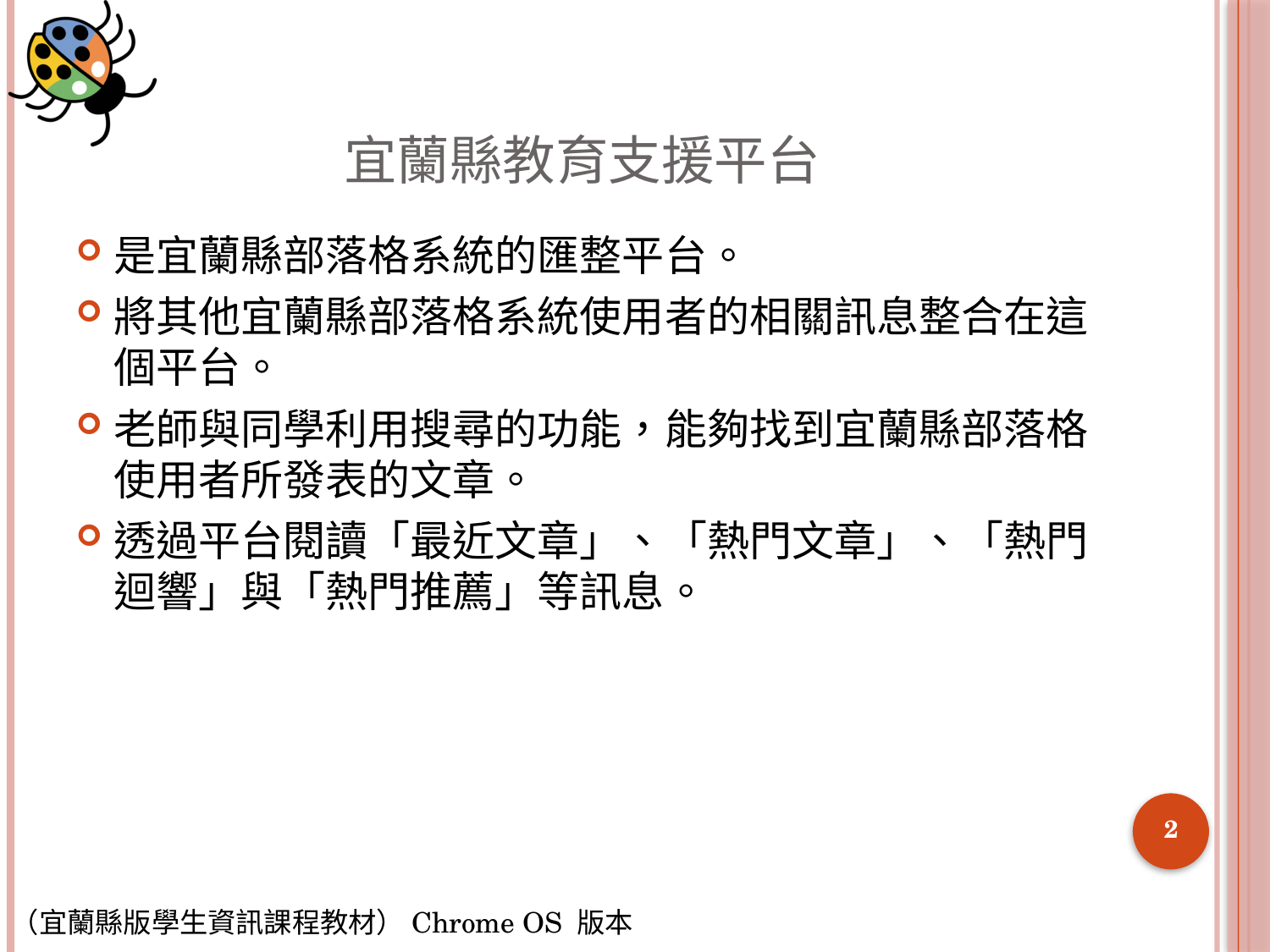

# 宜蘭縣教育支援平台
是宜蘭縣部落格系統的匯整平台。
將其他宜蘭縣部落格系統使用者的相關訊息整合在這個平台。
老師與同學利用搜尋的功能，能夠找到宜蘭縣部落格使用者所發表的文章。
透過平台閱讀「最近文章」、「熱門文章」、「熱門迴響」與「熱門推薦」等訊息。

2